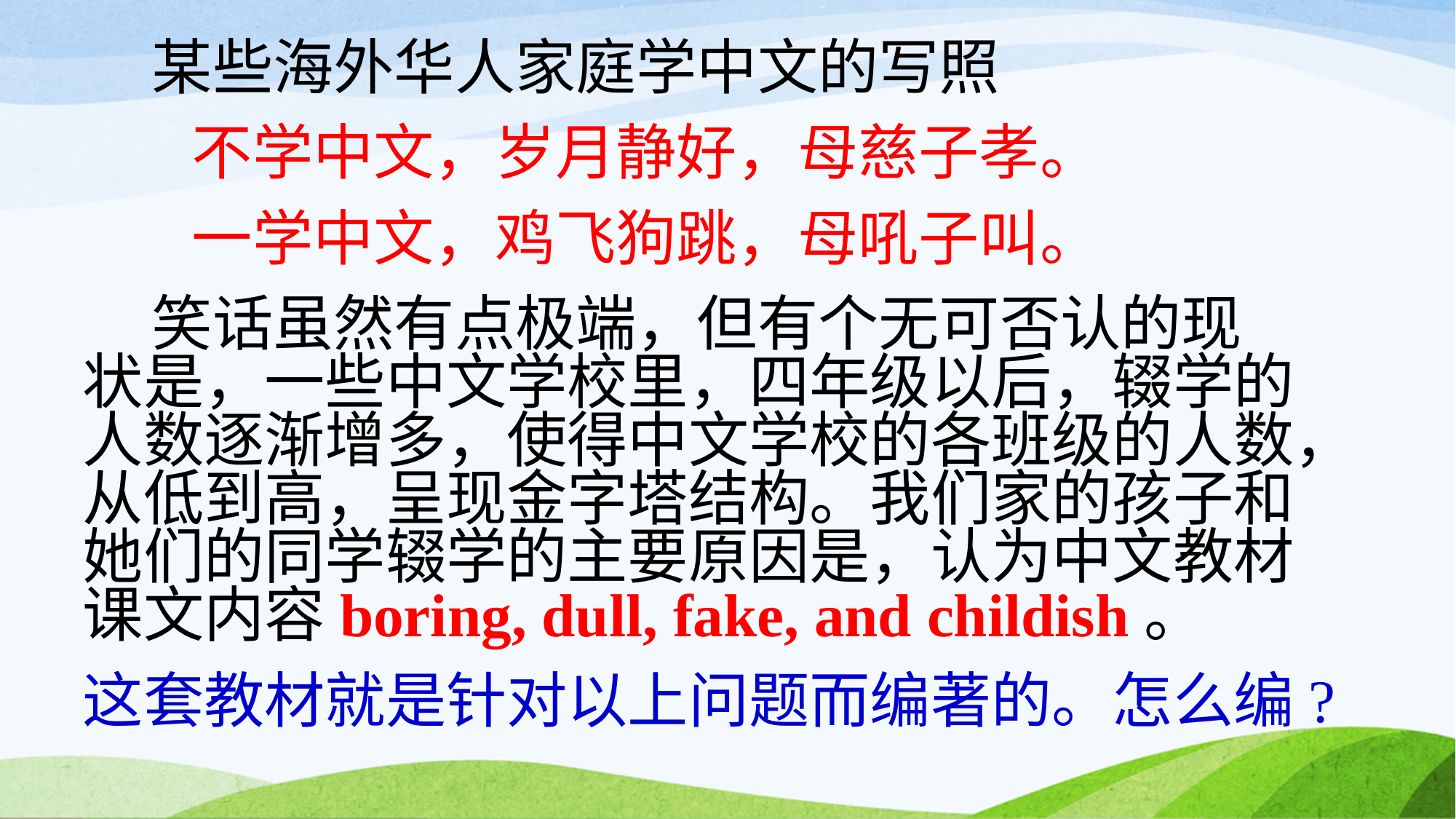

某些海外华人家庭学中文的写照
	不学中文，岁月静好，母慈子孝。
	一学中文，鸡飞狗跳，母吼子叫。
    笑话虽然有点极端，但有个无可否认的现状是，一些中文学校里，四年级以后，辍学的人数逐渐增多，使得中文学校的各班级的人数，从低到高，呈现金字塔结构。我们家的孩子和她们的同学辍学的主要原因是，认为中文教材课文内容boring, dull, fake, and childish。
这套教材就是针对以上问题而编著的。怎么编?